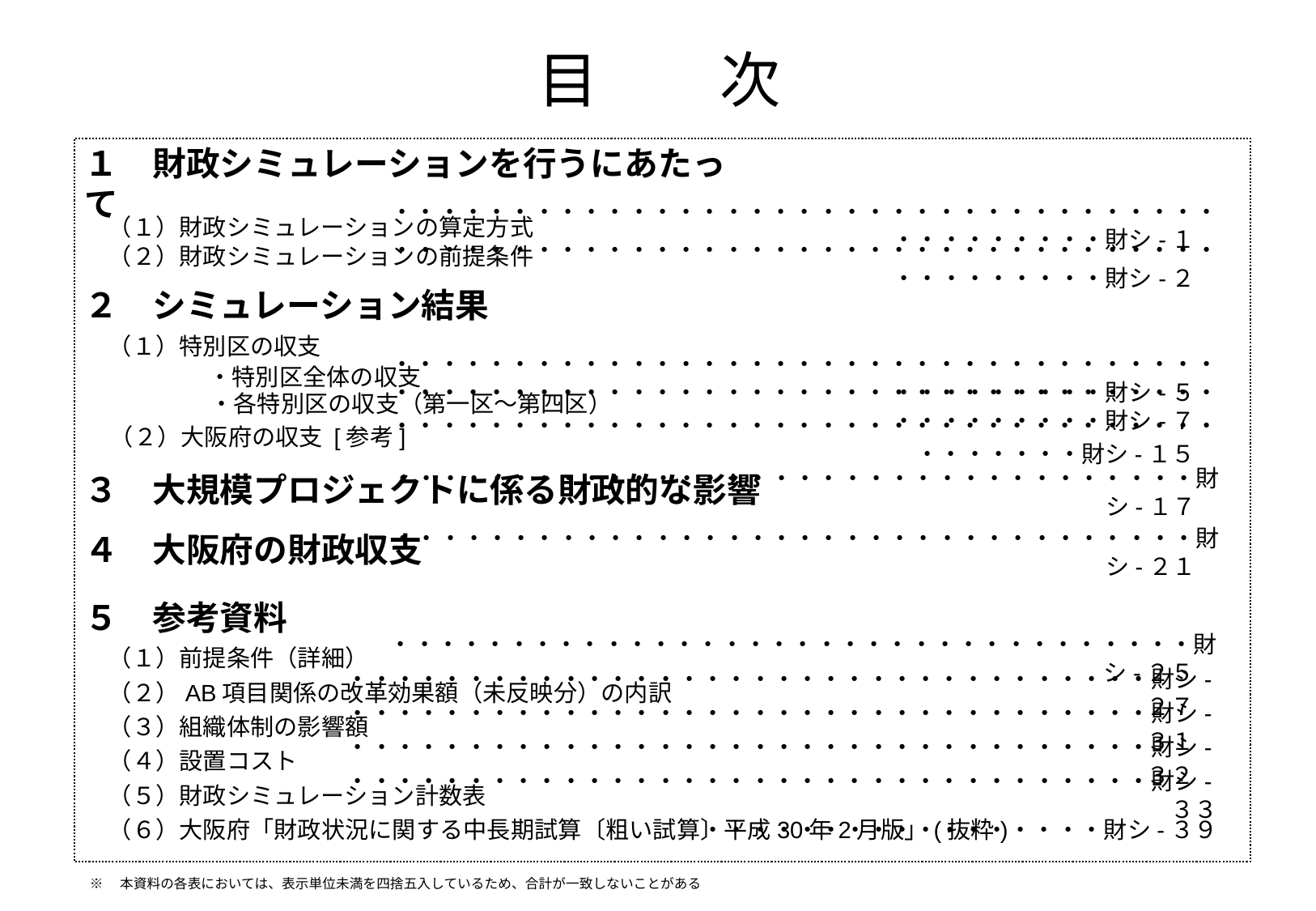

目　　次

１　財政シミュレーションを行うにあたって
・・・・・・・・・・・・・・・・・・・・・・・・・・・・・・・・・・・・・・・・・・・・財シ-１
　（１）財政シミュレーションの算定方式
・・・・・・・・・・・・・・・・・・・・・・・・・・・・・・・・・・・・・・・・・・・・財シ-２
　（２）財政シミュレーションの前提条件
２　シミュレーション結果
　（１）特別区の収支
・・・・・・・・・・・・・・・・・・・・・・・・・・・・・・・・・・・・・・・・・・・・財シ-５
　　　　　 ・特別区全体の収支
・・・・・・・・・・・・・・・・・・・・・・・・・・・・・・・・・・・・・・・・・・・・財シ-７
　　　　　 ・各特別区の収支（第一区～第四区）
・・・・・・・・・・・・・・・・・・・・・・・・・・・・・・・・・・・・・・・・・・財シ-１５
　（２）大阪府の収支 [参考]
３　大規模プロジェクトに係る財政的な影響
・・・・・・・・・・・・・・・・・・・・・・・・・・・・・・・・・・財シ-１７
４　大阪府の財政収支
・・・・・・・・・・・・・・・・・・・・・・・・・・・・・・・・・・財シ-２１
５　参考資料
　（１）前提条件（詳細）
・・・・・・・・・・・・・・・・・・・・・・・・・・・・・・・・・・財シ-２５
　（２）AB項目関係の改革効果額（未反映分）の内訳
・・・・・・・・・・・・・・・・・・・・・・・・・・・・・・・・・・財シ-２７
　（３）組織体制の影響額
・・・・・・・・・・・・・・・・・・・・・・・・・・・・・・・・・・財シ-３１
　（４）設置コスト
・・・・・・・・・・・・・・・・・・・・・・・・・・・・・・・・・・財シ-３２
・・・・・・・・・・・・・・・・・・・・・・・・・・・・・・・・・・財シ-３３
　（５）財政シミュレーション計数表
・・・・・・・・・・・・・・・・・財シ-３９
　（６）大阪府「財政状況に関する中長期試算〔粗い試算〕平成30年2月版」(抜粋)
※　本資料の各表においては、表示単位未満を四捨五入しているため、合計が一致しないことがある